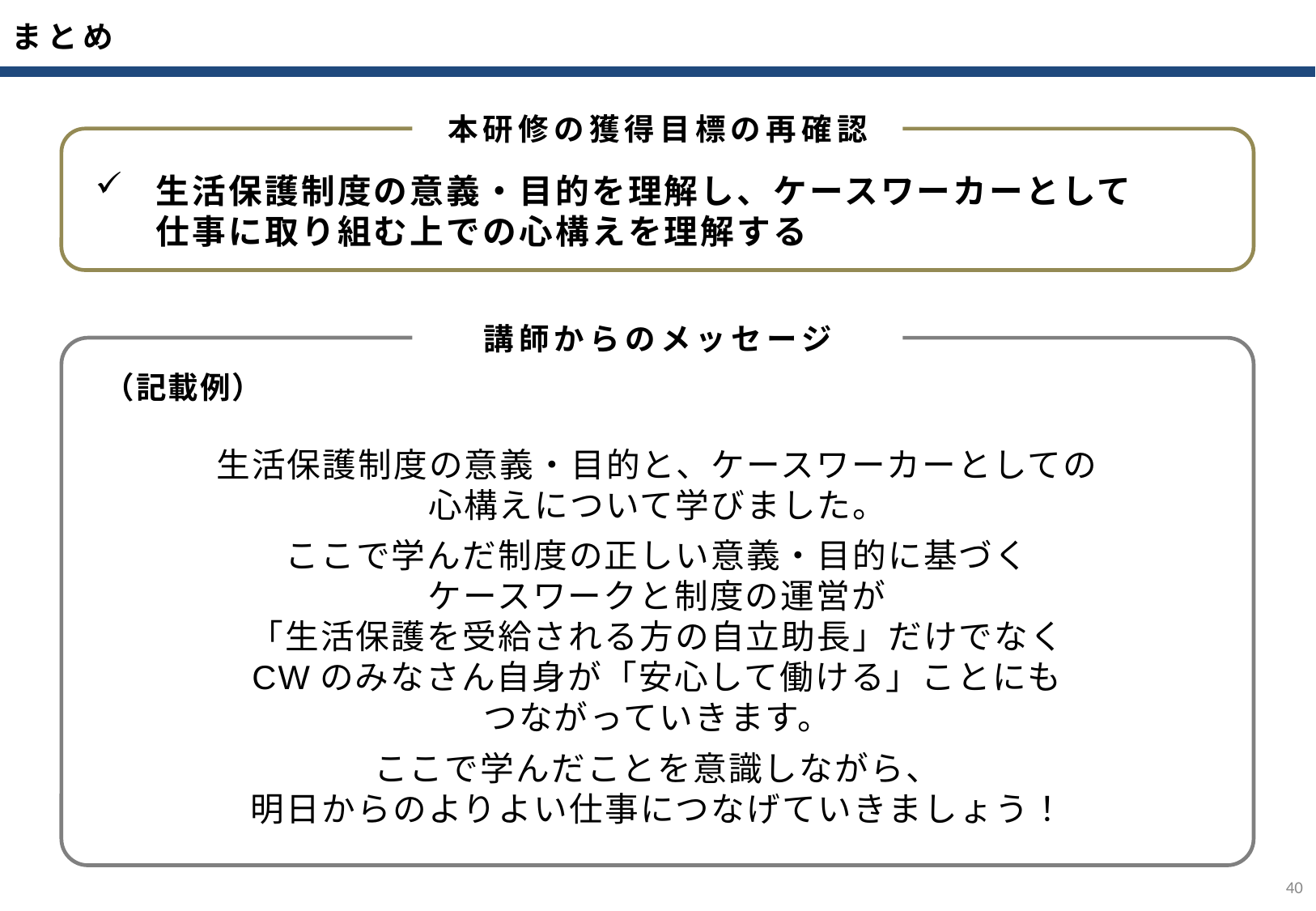

まとめ
本研修の獲得目標の再確認

生活保護制度の意義・目的を理解し、ケースワーカーとして
仕事に取り組む上での心構えを理解する
講師からのメッセージ

（記載例）
生活保護制度の意義・目的と、ケースワーカーとしての
心構えについて学びました。
ここで学んだ制度の正しい意義・目的に基づく
ケースワークと制度の運営が
「生活保護を受給される方の自立助長」だけでなく
CWのみなさん自身が「安心して働ける」ことにも
つながっていきます。
ここで学んだことを意識しながら、
明日からのよりよい仕事につなげていきましょう！
40